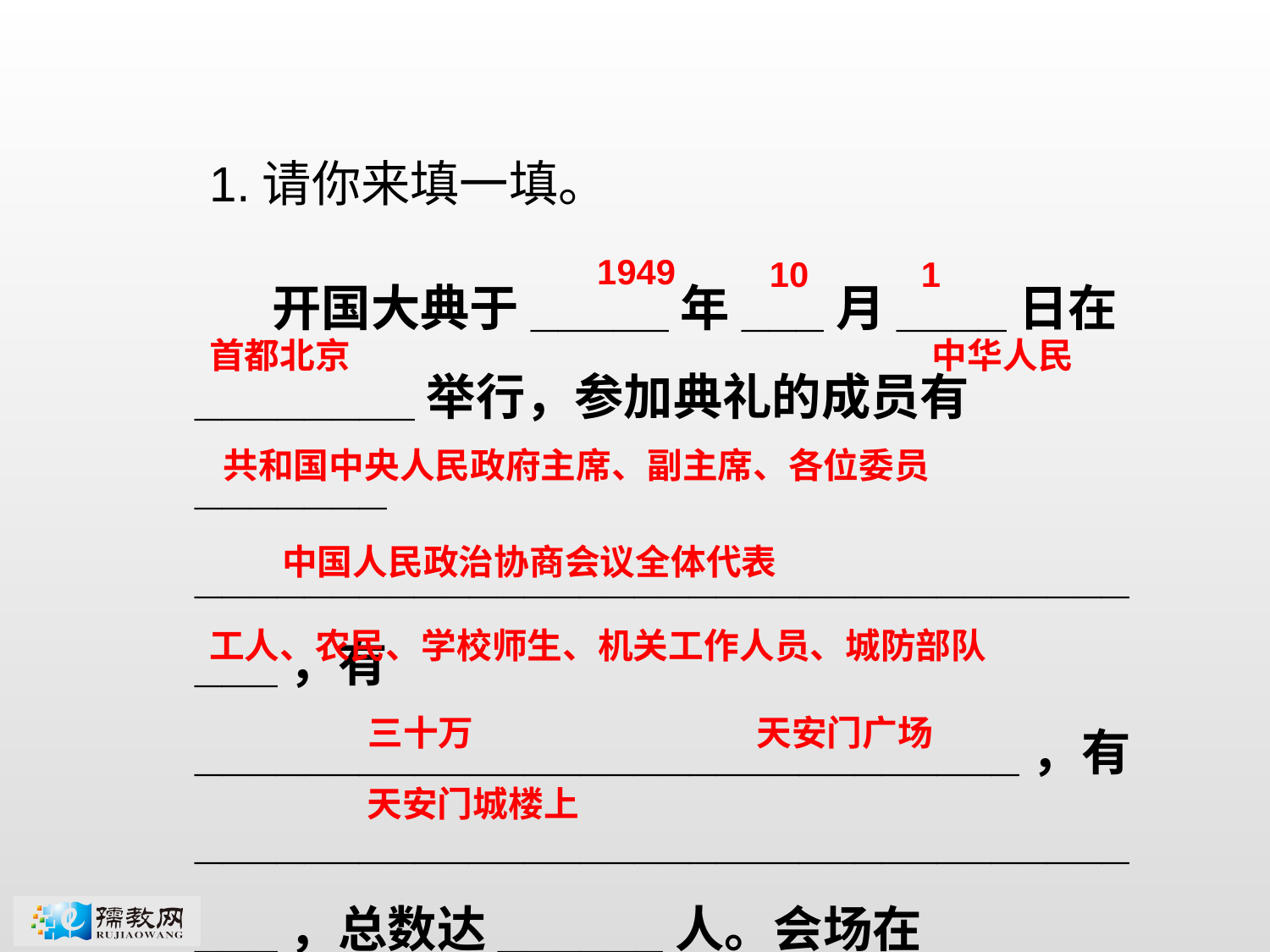

1.请你来填一填。
      开国大典于_____年___月____日在________举行，参加典礼的成员有_______
_____________________________________，有______________________________，有_____________________________________，总数达______人。会场在_________。主席台设在_____________。
1949
1
10
首都北京
中华人民
共和国中央人民政府主席、副主席、各位委员
中国人民政治协商会议全体代表
工人、农民、学校师生、机关工作人员、城防部队
三十万
天安门广场
天安门城楼上